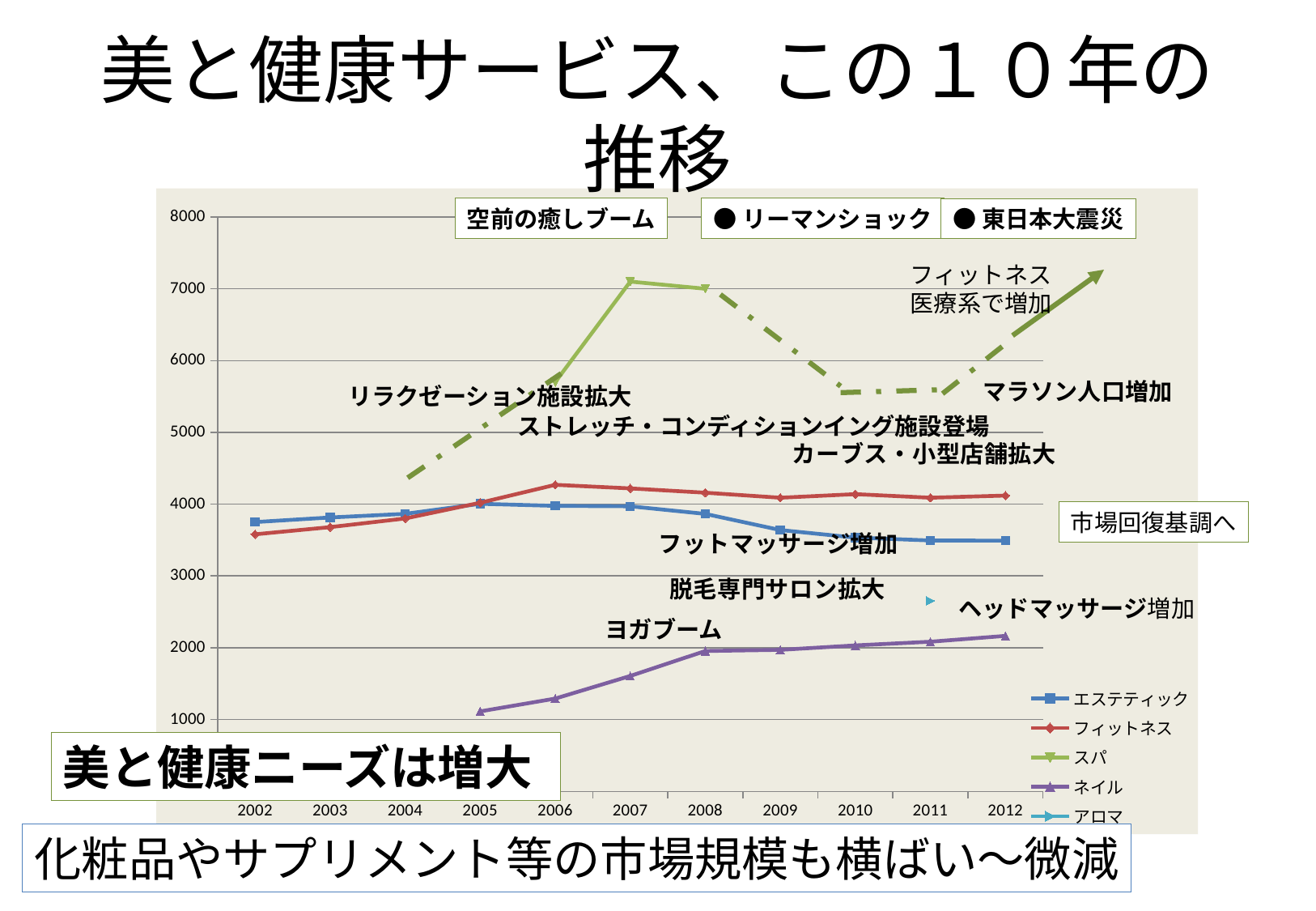

# 美と健康サービス、この１０年の推移

### Chart

| Category | エステティック | フィットネス | スパ | ネイル | アロマ |
|---|---|---|---|---|---|
| 2002 | 3750.0 | 3580.0 | None | None | None |
| 2003 | 3814.0 | 3680.0 | None | None | None |
| 2004 | 3865.0 | 3800.0 | None | None | None |
| 2005 | 4005.0 | 4020.0 | None | 1114.0 | None |
| 2006 | 3977.0 | 4270.0 | 5700.0 | 1292.0 | None |
| 2007 | 3971.0 | 4220.0 | 7100.0 | 1607.0 | None |
| 2008 | 3864.0 | 4160.0 | 7000.0 | 1955.0 | None |
| 2009 | 3639.0 | 4090.0 | None | 1971.0 | None |
| 2010 | 3534.0 | 4140.0 | None | 2033.0 | None |
| 2011 | 3494.0 | 4090.0 | None | 2084.0 | 2654.0 |
| 2012 | 3491.0 | 4120.0 | None | 2165.0 | None |
空前の癒しブーム
●リーマンショック
●東日本大震災
フィットネス
医療系で増加
マラソン人口増加
リラクゼーション施設拡大
ストレッチ・コンディションイング施設登場
市場回復基調へ
ヘッドマッサージ増加
ヨガブーム
美と健康ニーズは増大
化粧品やサプリメント等の市場規模も横ばい～微減